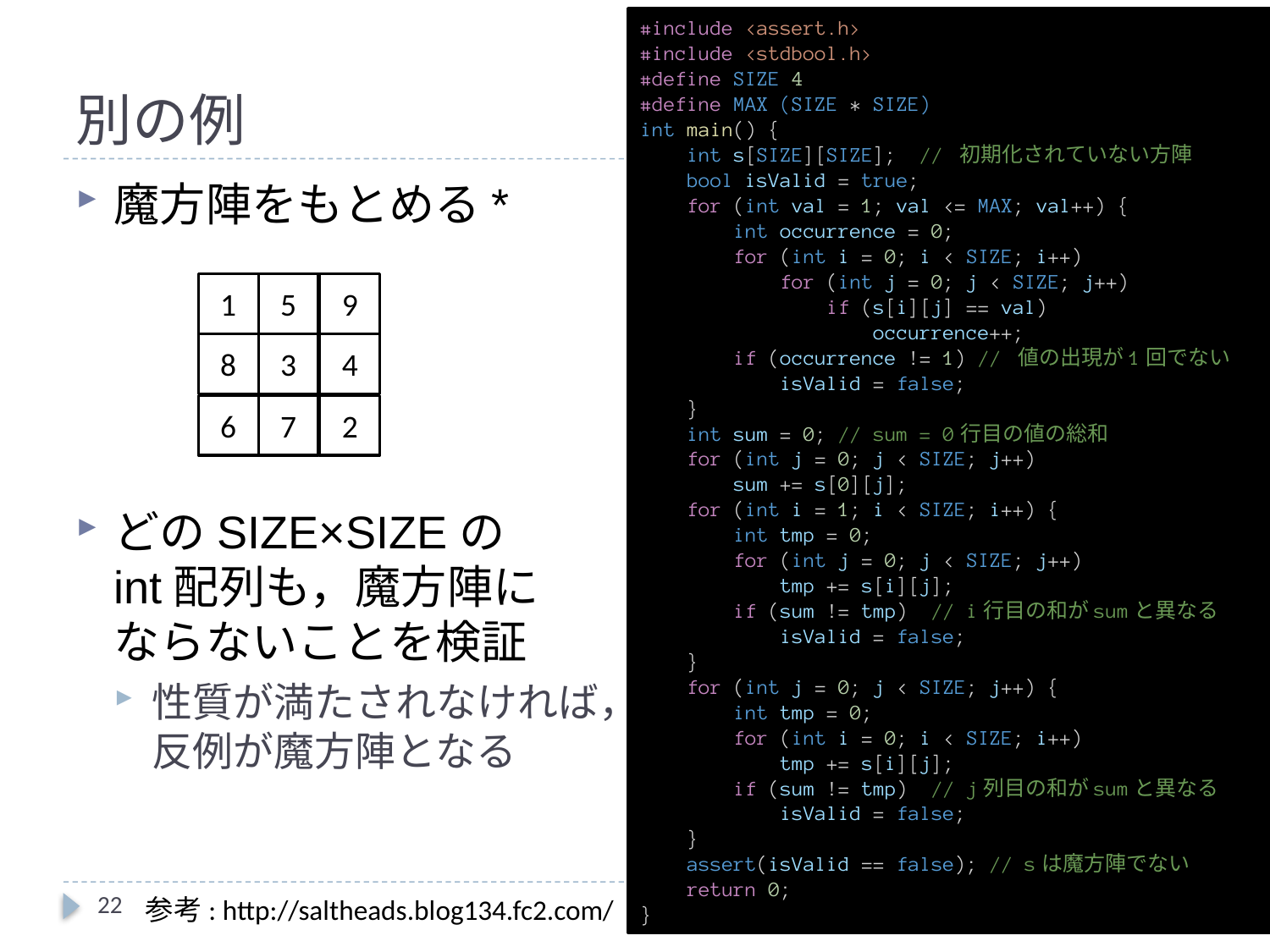

#include <assert.h>
#include <stdbool.h>
#define SIZE 4
#define MAX (SIZE * SIZE)
int main() {
    int s[SIZE][SIZE];  // 初期化されていない方陣
    bool isValid = true;
    for (int val = 1; val <= MAX; val++) {
        int occurrence = 0;
        for (int i = 0; i < SIZE; i++)
            for (int j = 0; j < SIZE; j++)
                if (s[i][j] == val)
                    occurrence++;
        if (occurrence != 1) // 値の出現が1回でない
            isValid = false;
    }
    int sum = 0; // sum = 0行目の値の総和
    for (int j = 0; j < SIZE; j++)
        sum += s[0][j];
    for (int i = 1; i < SIZE; i++) {
        int tmp = 0;
        for (int j = 0; j < SIZE; j++)
            tmp += s[i][j];
        if (sum != tmp)  // i行目の和がsumと異なる
            isValid = false;
    }
    for (int j = 0; j < SIZE; j++) {
        int tmp = 0;
        for (int i = 0; i < SIZE; i++)
            tmp += s[i][j];
        if (sum != tmp)  // j列目の和がsumと異なる
            isValid = false;
    }
    assert(isValid == false); // sは魔方陣でない
    return 0;
}
# 別の例
魔方陣をもとめる*

どのSIZE×SIZEの
int配列も，魔方陣に
ならないことを検証
性質が満たされなければ，
反例が魔方陣となる
1
5
9
8
3
4
6
7
2
22
参考: http://saltheads.blog134.fc2.com/